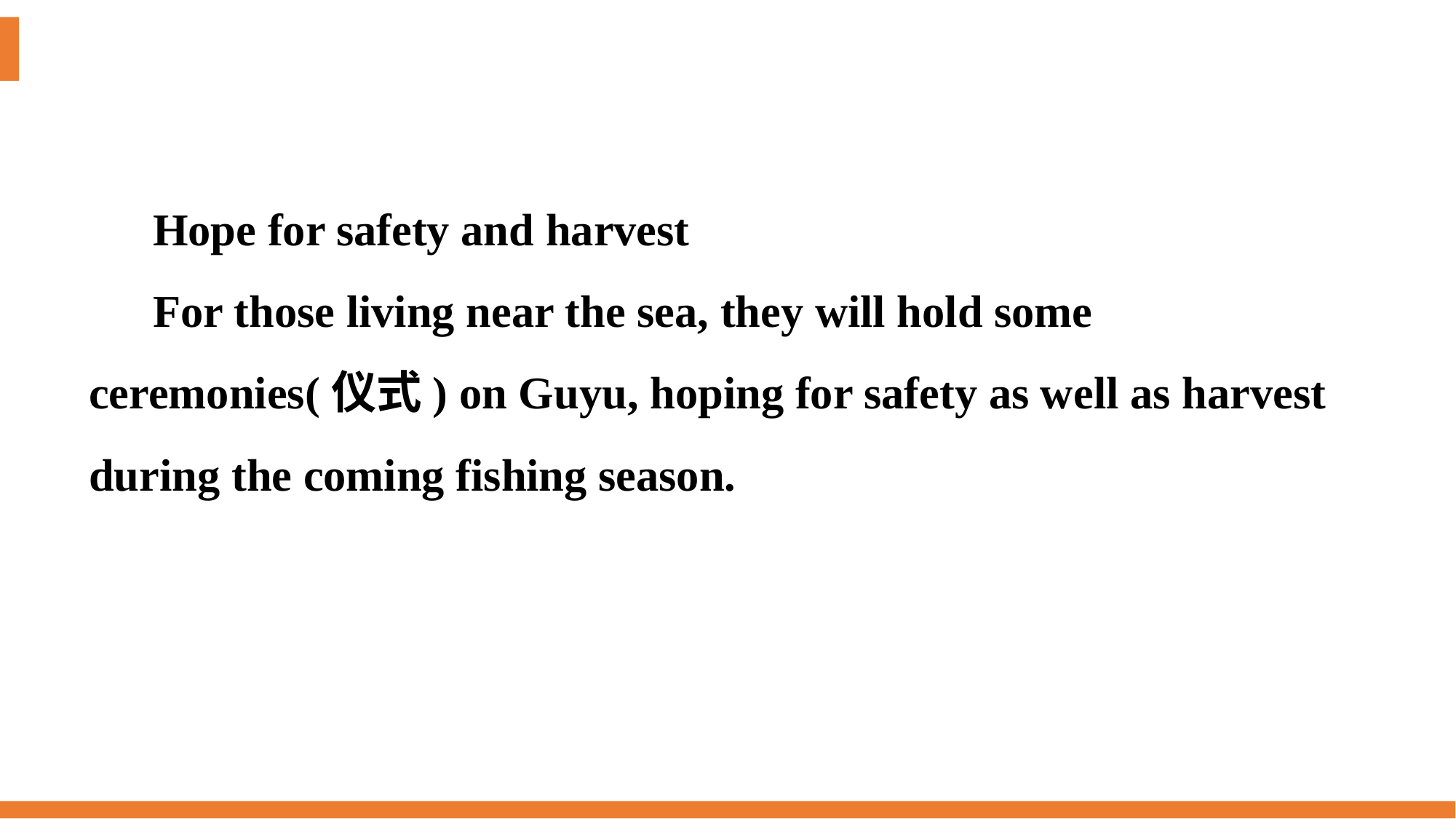

Hope for safety and harvest
For those living near the sea, they will hold some ceremonies(仪式) on Guyu, hoping for safety as well as harvest during the coming fishing season.